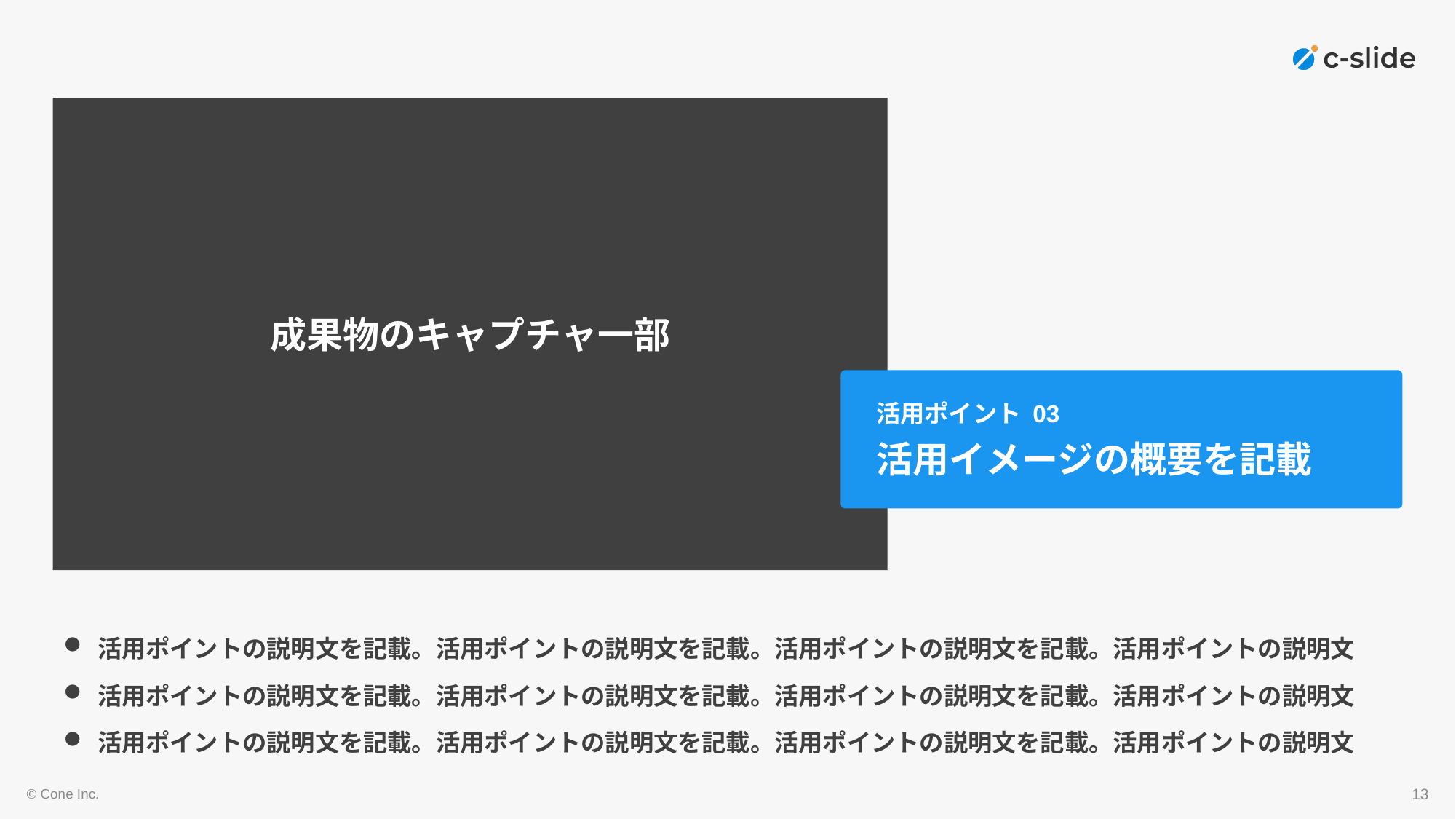

成果物のキャプチャ一部
活用ポイント 03
活用イメージの概要を記載
活用ポイントの説明文を記載。活用ポイントの説明文を記載。活用ポイントの説明文を記載。活用ポイントの説明文
活用ポイントの説明文を記載。活用ポイントの説明文を記載。活用ポイントの説明文を記載。活用ポイントの説明文
活用ポイントの説明文を記載。活用ポイントの説明文を記載。活用ポイントの説明文を記載。活用ポイントの説明文
13
© Cone Inc.